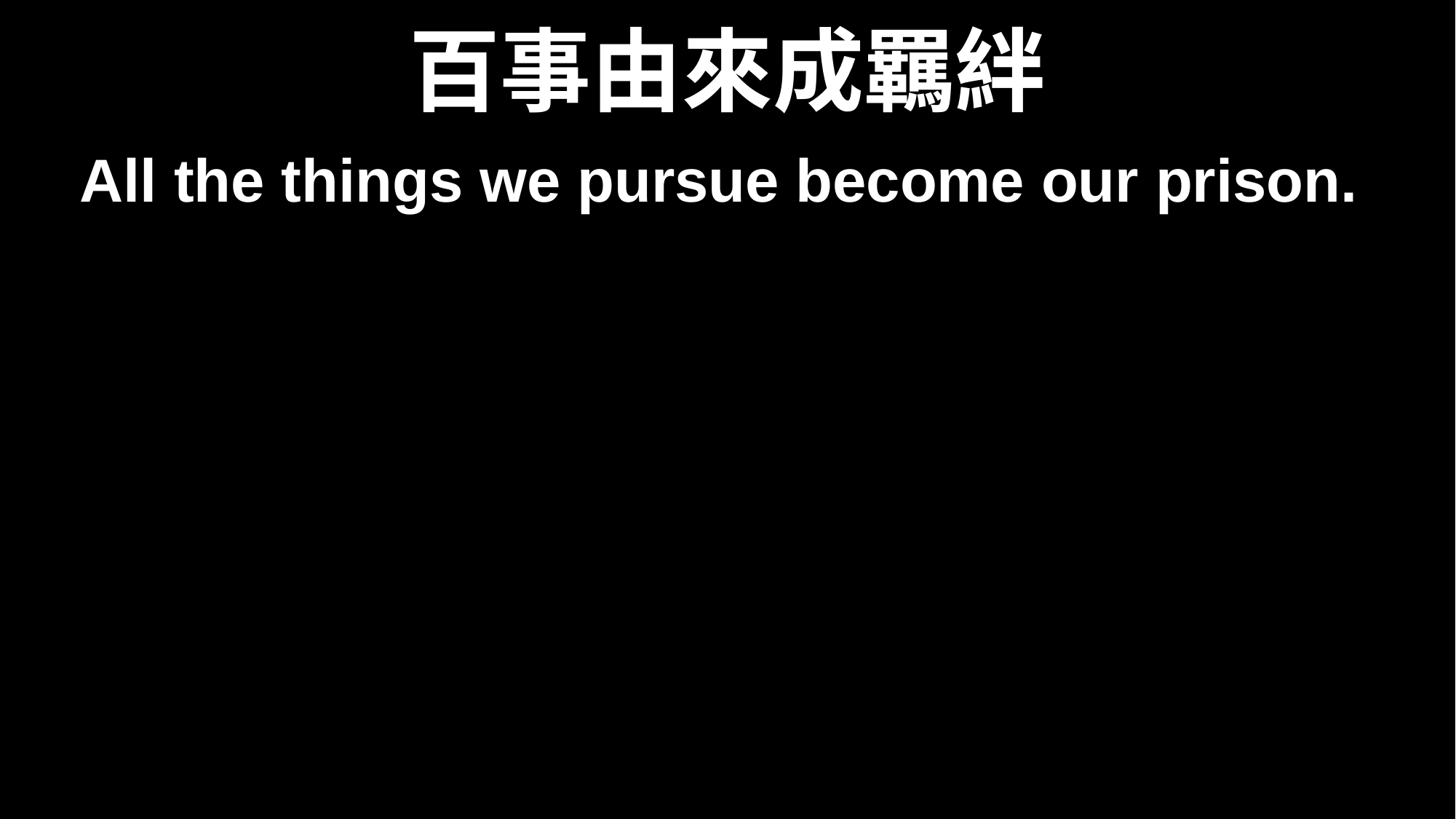

# 百事由來成羈絆
All the things we pursue become our prison.